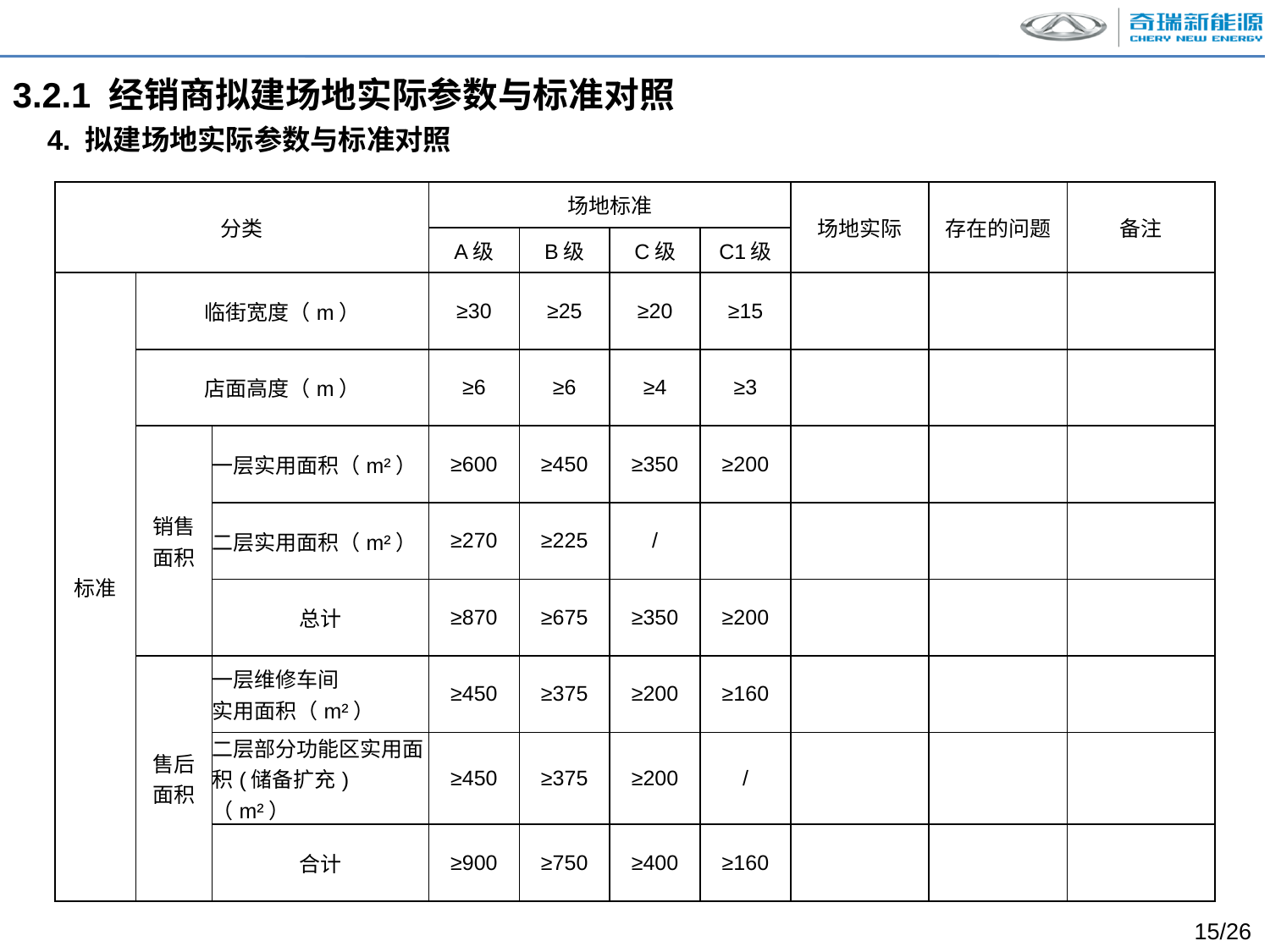

3.2.1 经销商拟建场地实际参数与标准对照
4. 拟建场地实际参数与标准对照
| 分类 |  |  | 场地标准 |  |  |  | 场地实际 | 存在的问题 | 备注 |
| --- | --- | --- | --- | --- | --- | --- | --- | --- | --- |
|  |  |  | A级 | B级 | C级 | C1级 |  |  |  |
| 标准 | 临街宽度（m） |  | ≥30 | ≥25 | ≥20 | ≥15 |  |  |  |
|  | 店面高度（m） |  | ≥6 | ≥6 | ≥4 | ≥3 |  |  |  |
|  | 销售 面积 | 一层实用面积（m²） | ≥600 | ≥450 | ≥350 | ≥200 |  |  |  |
|  |  | 二层实用面积（m²） | ≥270 | ≥225 | / |  |  |  |  |
|  |  | 总计 | ≥870 | ≥675 | ≥350 | ≥200 |  |  |  |
|  | 售后 面积 | 一层维修车间 实用面积（m²） | ≥450 | ≥375 | ≥200 | ≥160 |  |  |  |
|  |  | 二层部分功能区实用面积(储备扩充)（m²） | ≥450 | ≥375 | ≥200 | / |  |  |  |
|  |  | 合计 | ≥900 | ≥750 | ≥400 | ≥160 |  |  |  |
15/26